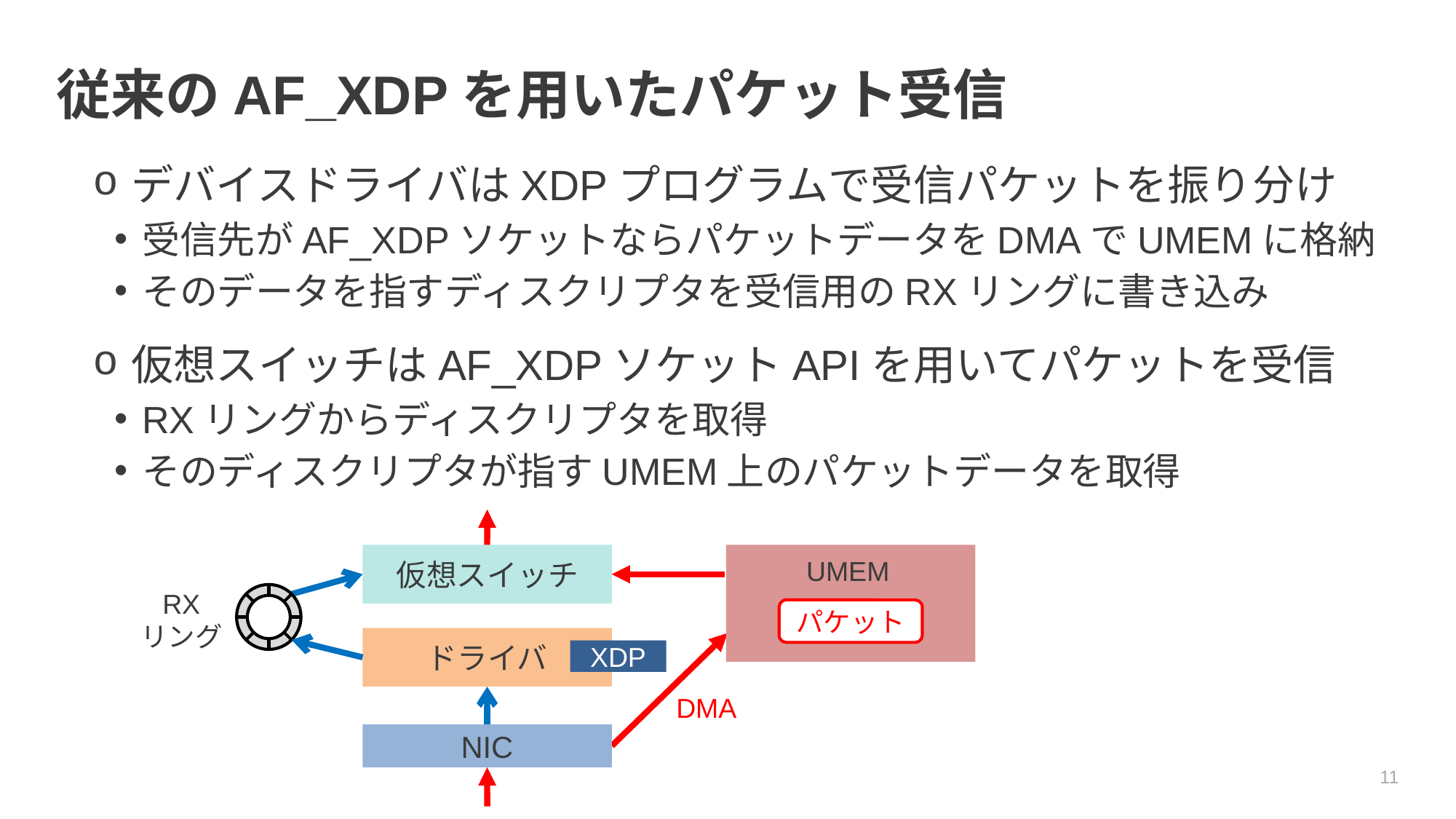

# 従来のAF_XDPを用いたパケット受信
デバイスドライバはXDPプログラムで受信パケットを振り分け
受信先がAF_XDPソケットならパケットデータをDMAでUMEMに格納
そのデータを指すディスクリプタを受信用のRXリングに書き込み
仮想スイッチはAF_XDPソケットAPIを用いてパケットを受信
RXリングからディスクリプタを取得
そのディスクリプタが指すUMEM上のパケットデータを取得
仮想スイッチ

UMEM
RX
リング

パケット
ドライバ
XDP
DMA
NIC
11